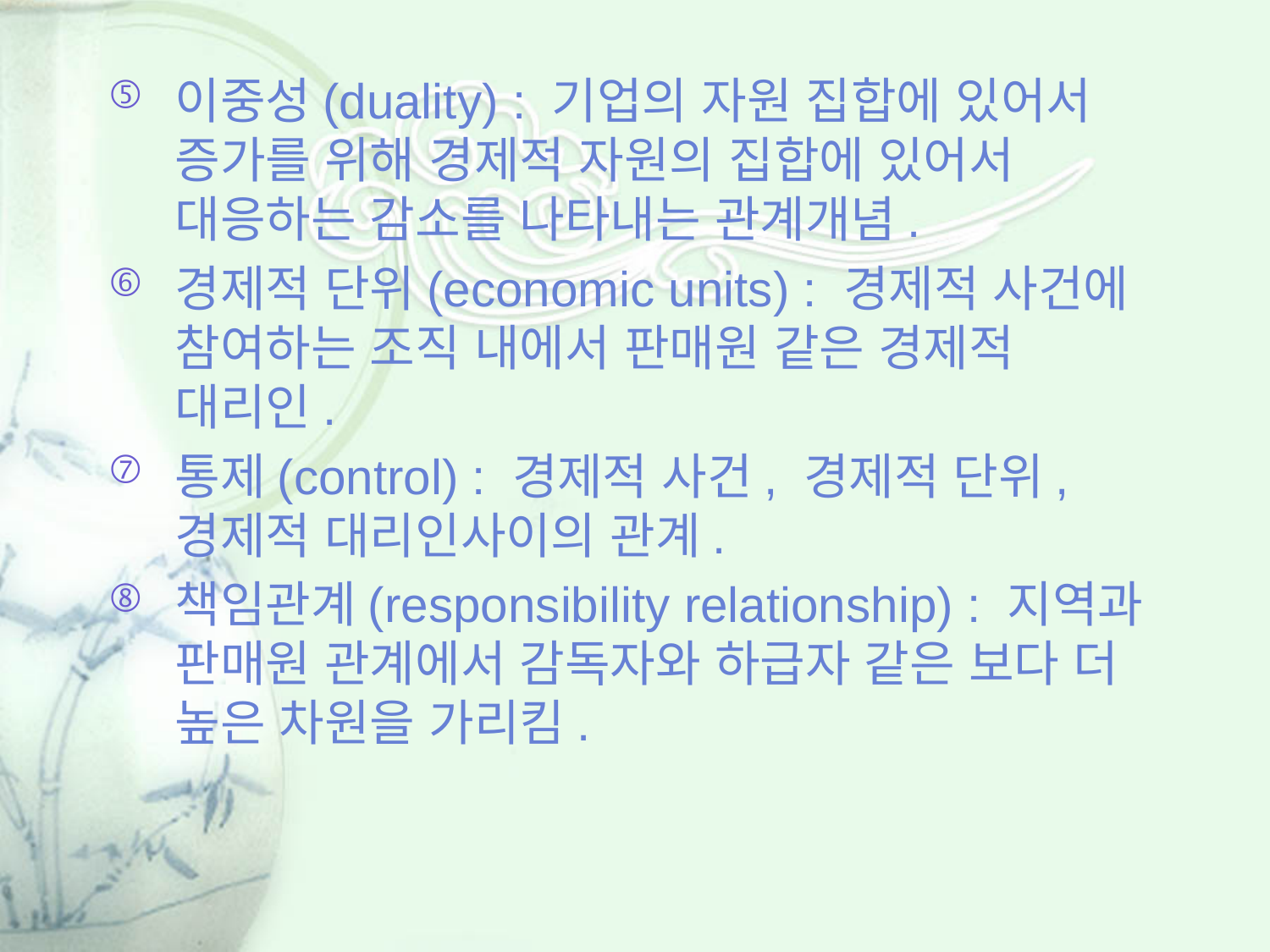

이중성(duality) : 기업의 자원 집합에 있어서 증가를 위해 경제적 자원의 집합에 있어서 대응하는 감소를 나타내는 관계개념.
경제적 단위(economic units) : 경제적 사건에 참여하는 조직 내에서 판매원 같은 경제적 대리인.
통제(control) : 경제적 사건, 경제적 단위, 경제적 대리인사이의 관계.
책임관계(responsibility relationship) : 지역과 판매원 관계에서 감독자와 하급자 같은 보다 더 높은 차원을 가리킴.